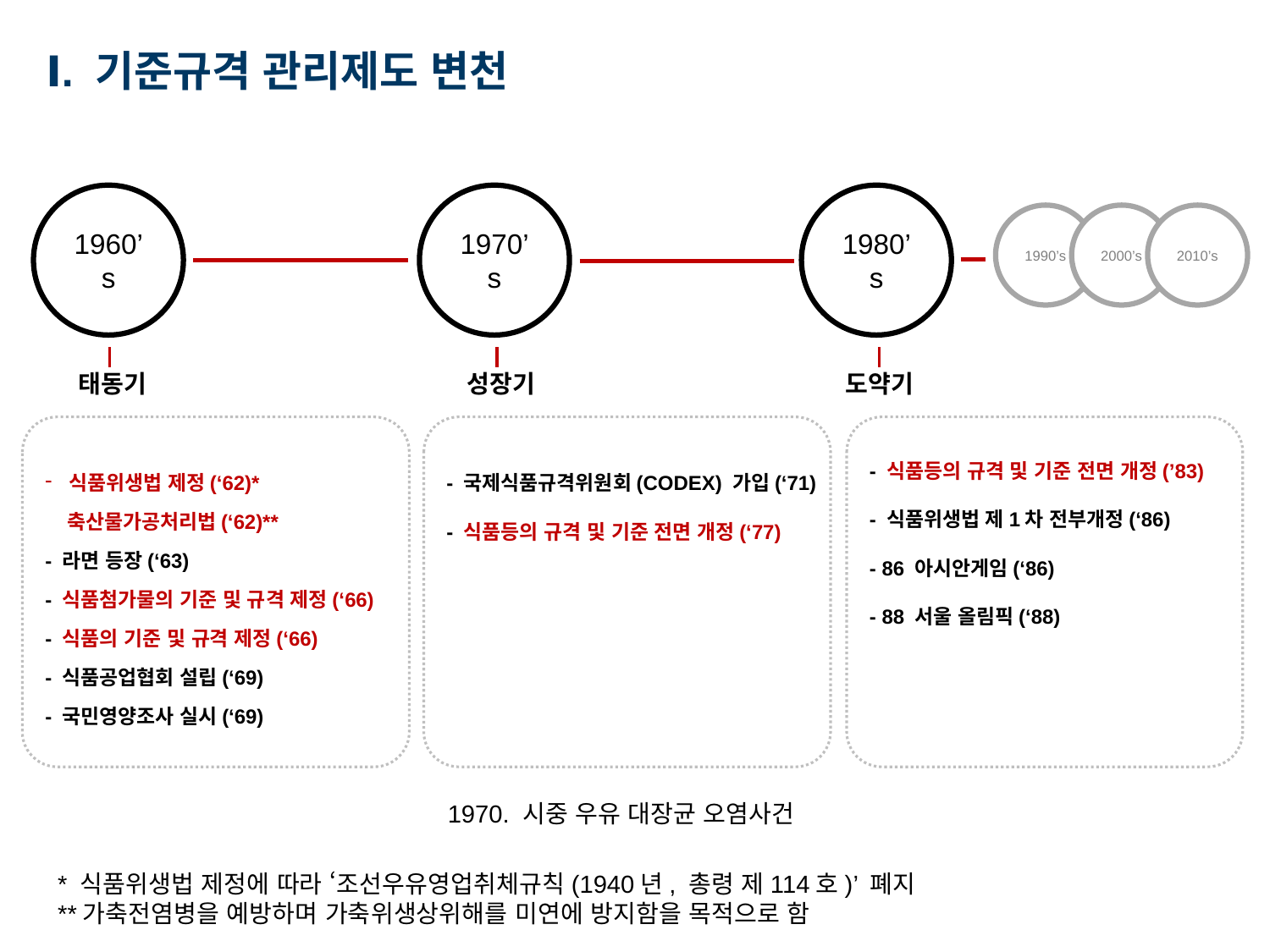

Ⅰ. 기준규격 관리제도 변천
1960’s
1970’s
1980’s
1990’s
2000’s
2010’s
태동기
성장기
도약기
식품위생법 제정(‘62)*
   축산물가공처리법(‘62)**
- 라면 등장(‘63)
- 식품첨가물의 기준 및 규격 제정(‘66)
- 식품의 기준 및 규격 제정(‘66)
- 식품공업협회 설립(‘69)
- 국민영양조사 실시(‘69)
- 국제식품규격위원회(CODEX) 가입(‘71)
- 식품등의 규격 및 기준 전면 개정(‘77)

- 식품등의 규격 및 기준 전면 개정(’83)
- 식품위생법 제1차 전부개정(‘86)
- 86 아시안게임(‘86)
- 88 서울 올림픽(‘88)

1970. 시중 우유 대장균 오염사건
* 식품위생법 제정에 따라 ‘조선우유영업취체규칙(1940년, 총령 제114호)’ 폐지
**가축전염병을 예방하며 가축위생상위해를 미연에 방지함을 목적으로 함